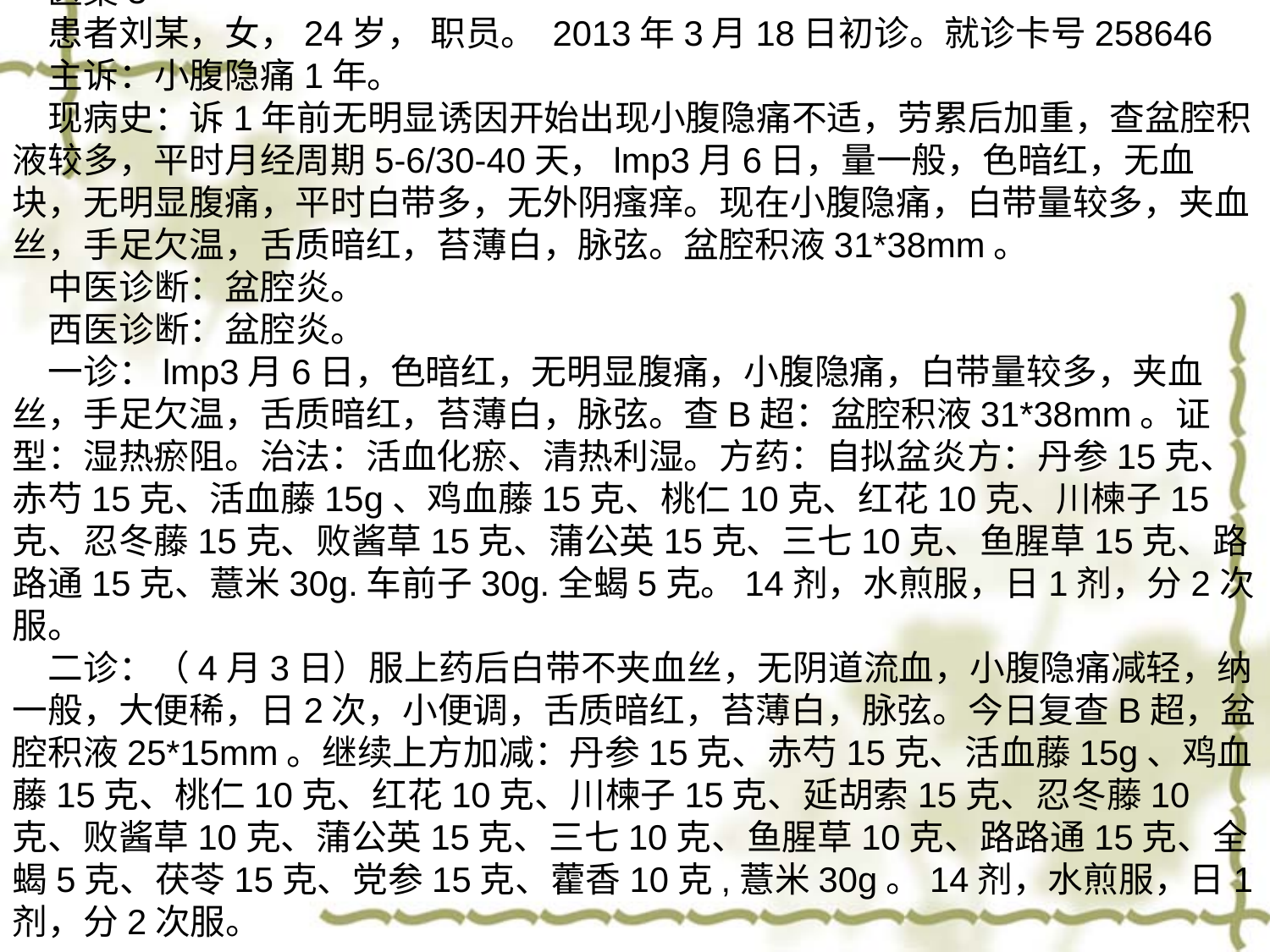

医案3
患者刘某，女，24岁， 职员。 2013年3月18日初诊。就诊卡号258646
主诉：小腹隐痛1年。
现病史：诉1年前无明显诱因开始出现小腹隐痛不适，劳累后加重，查盆腔积液较多，平时月经周期5-6/30-40天，lmp3月6日，量一般，色暗红，无血块，无明显腹痛，平时白带多，无外阴瘙痒。现在小腹隐痛，白带量较多，夹血丝，手足欠温，舌质暗红，苔薄白，脉弦。盆腔积液31*38mm。
中医诊断：盆腔炎。
西医诊断：盆腔炎。
一诊：lmp3月6日，色暗红，无明显腹痛，小腹隐痛，白带量较多，夹血丝，手足欠温，舌质暗红，苔薄白，脉弦。查B超：盆腔积液31*38mm。证型：湿热瘀阻。治法：活血化瘀、清热利湿。方药：自拟盆炎方：丹参15克、赤芍15克、活血藤15g、鸡血藤15克、桃仁10克、红花10克、川楝子15克、忍冬藤15克、败酱草15克、蒲公英15克、三七10克、鱼腥草15克、路路通15克、薏米30g.车前子30g.全蝎5克。14剂，水煎服，日1剂，分2次服。
二诊：（4月3日）服上药后白带不夹血丝，无阴道流血，小腹隐痛减轻，纳一般，大便稀，日2次，小便调，舌质暗红，苔薄白，脉弦。今日复查B超，盆腔积液25*15mm。继续上方加减：丹参15克、赤芍15克、活血藤15g、鸡血藤15克、桃仁10克、红花10克、川楝子15克、延胡索15克、忍冬藤10克、败酱草10克、蒲公英15克、三七10克、鱼腥草10克、路路通15克、全蝎5克、茯苓15克、党参15克、藿香10克,薏米30g。14剂，水煎服，日1剂，分2次服。